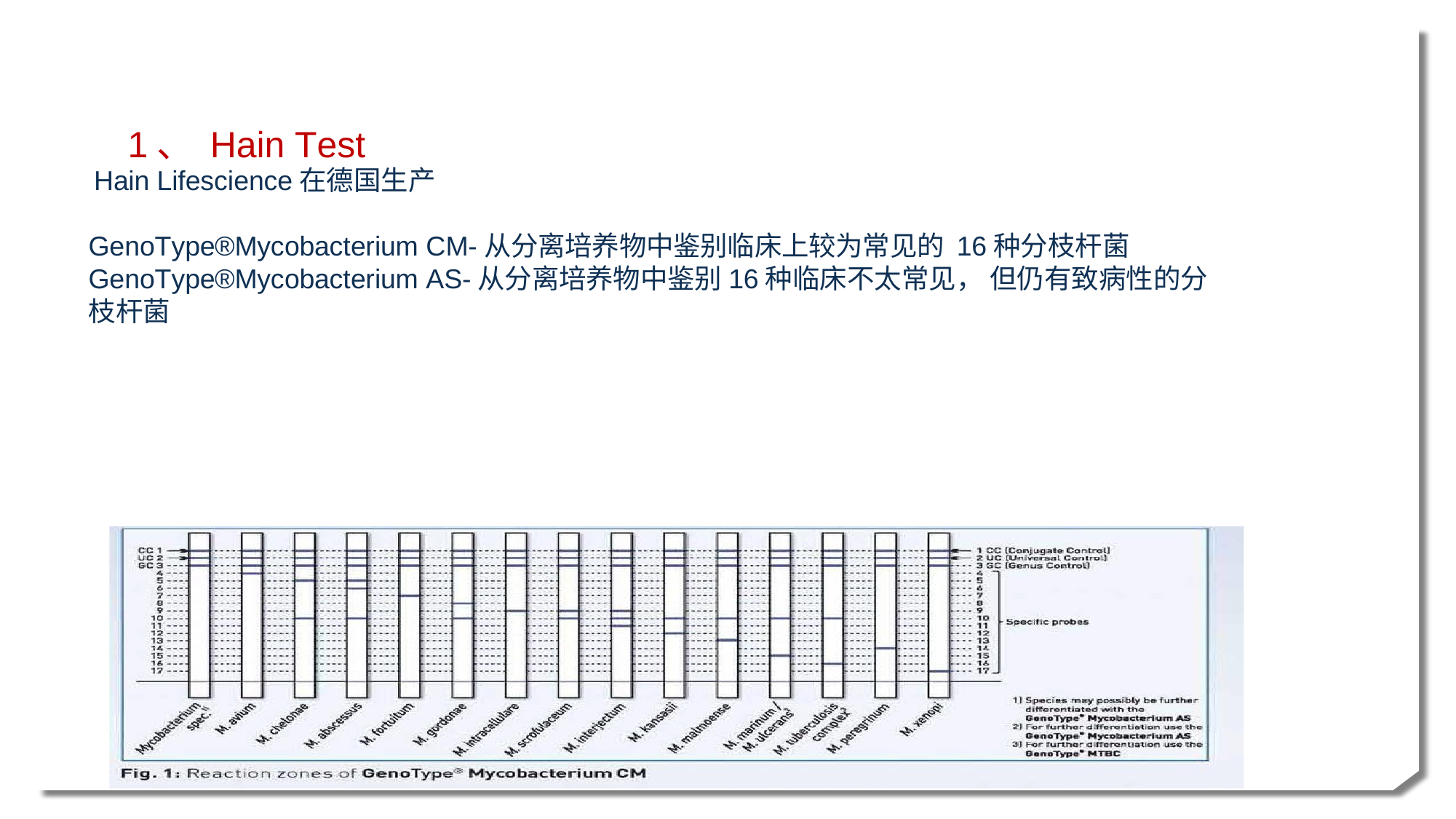

# 1、 Hain Test
Hain Lifescience在德国生产

GenoType®Mycobacterium CM-从分离培养物中鉴别临床上较为常见的 16种分枝杆菌
GenoType®Mycobacterium AS-从分离培养物中鉴别16种临床不太常见， 但仍有致病性的分枝杆菌